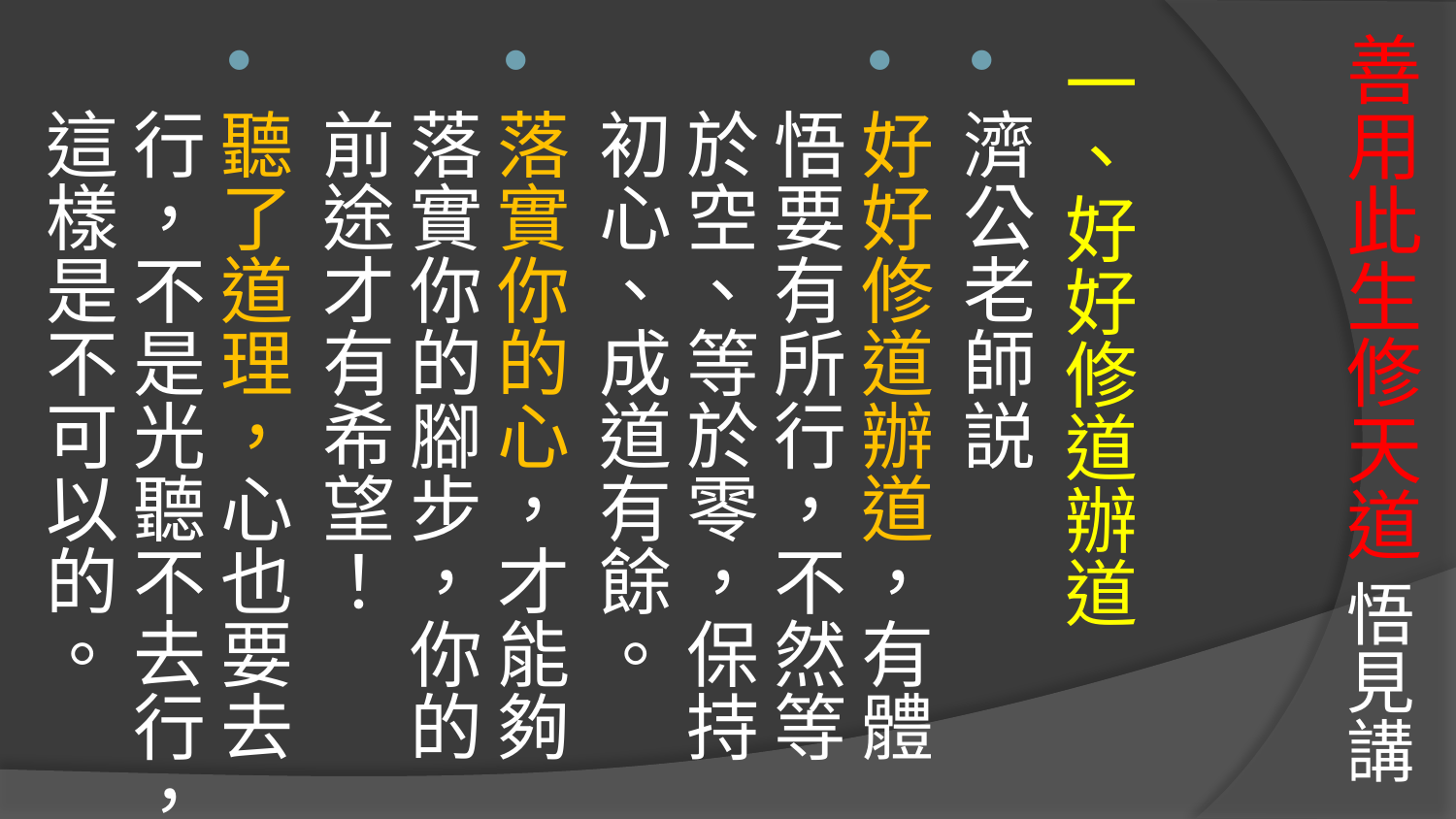

# 善用此生修天道 悟見講
一、好好修道辦道
濟公老師説
好好修道辦道，有體悟要有所行，不然等於空、等於零，保持初心、成道有餘。
落實你的心，才能夠落實你的腳步，你的前途才有希望！
聽了道理，心也要去行，不是光聽不去行，這樣是不可以的。